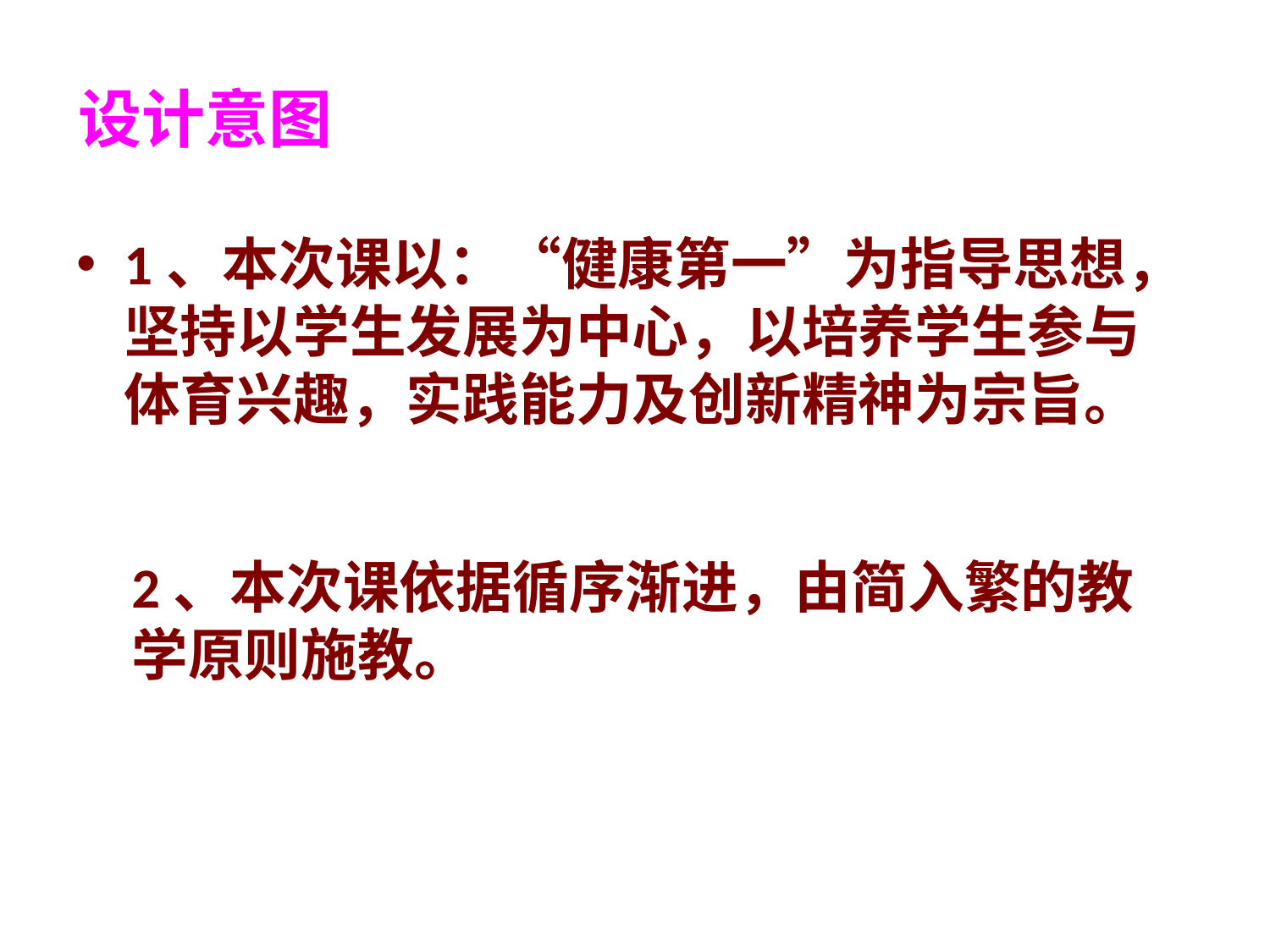

# 设计意图
1、本次课以：“健康第一”为指导思想，坚持以学生发展为中心，以培养学生参与体育兴趣，实践能力及创新精神为宗旨。

2、本次课依据循序渐进，由简入繁的教学原则施教。